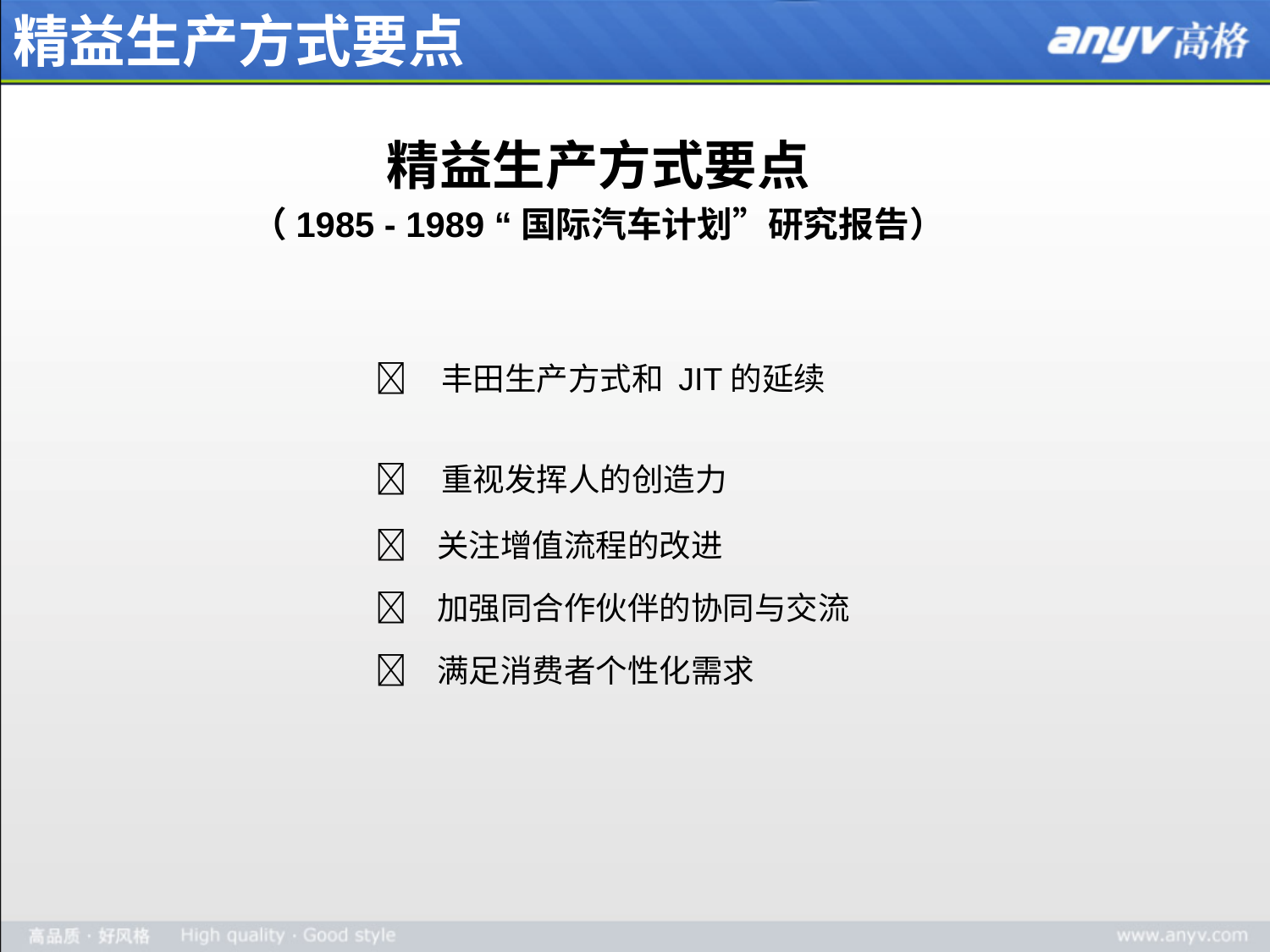

精益生产方式要点
精益生产方式要点
（1985 - 1989 “国际汽车计划”研究报告）
•  丰田生产方式和 JIT的延续
•  重视发挥人的创造力
•   关注增值流程的改进
•   加强同合作伙伴的协同与交流
•   满足消费者个性化需求